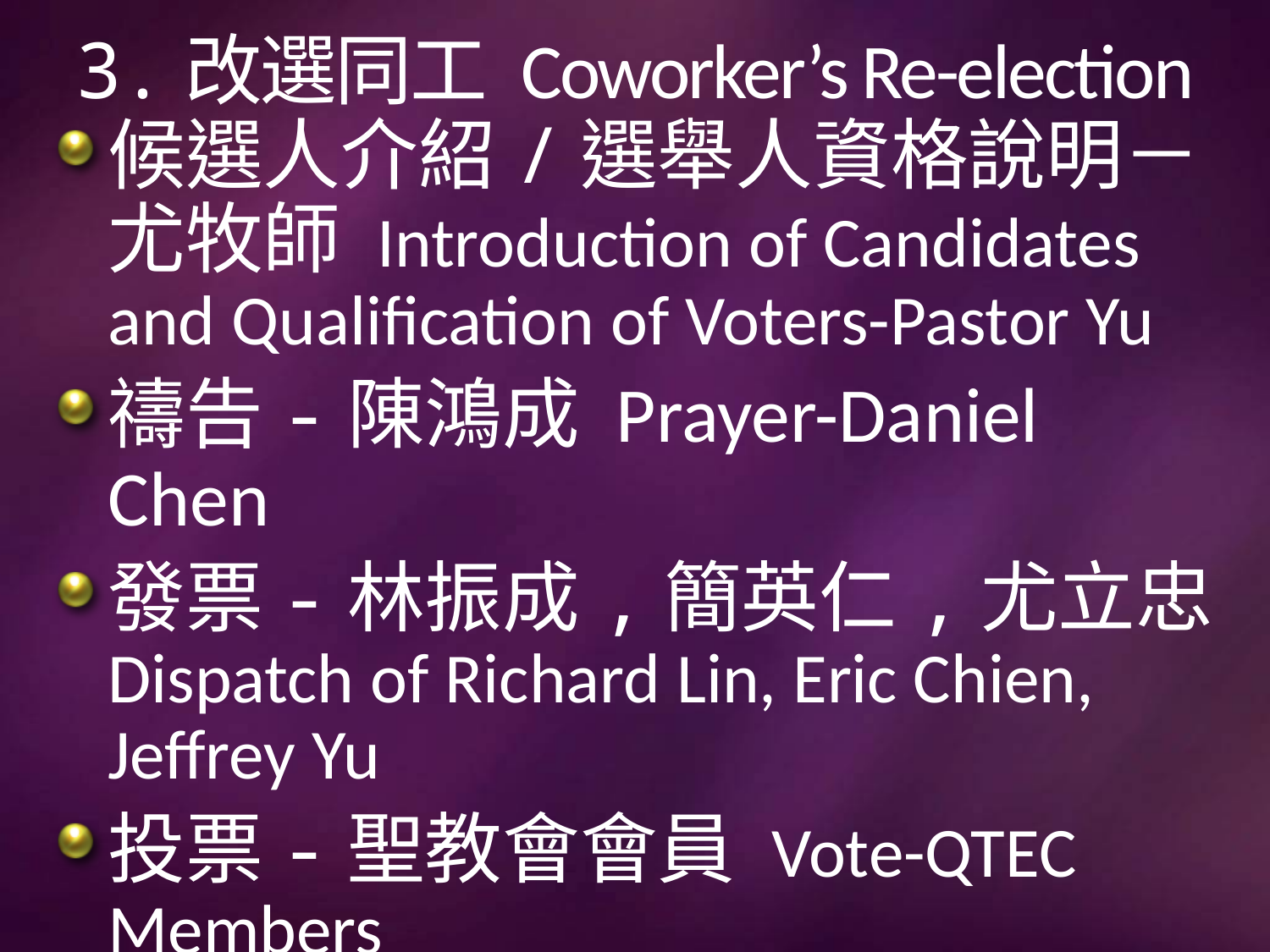

# 3.改選同工 Coworker’s Re-election
候選人介紹/選舉人資格說明－尤牧師 Introduction of Candidates and Qualification of Voters-Pastor Yu
禱告-陳鴻成 Prayer-Daniel Chen
發票-林振成,簡英仁,尤立忠 Dispatch of Richard Lin, Eric Chien, Jeffrey Yu
投票-聖教會會員 Vote-QTEC Members